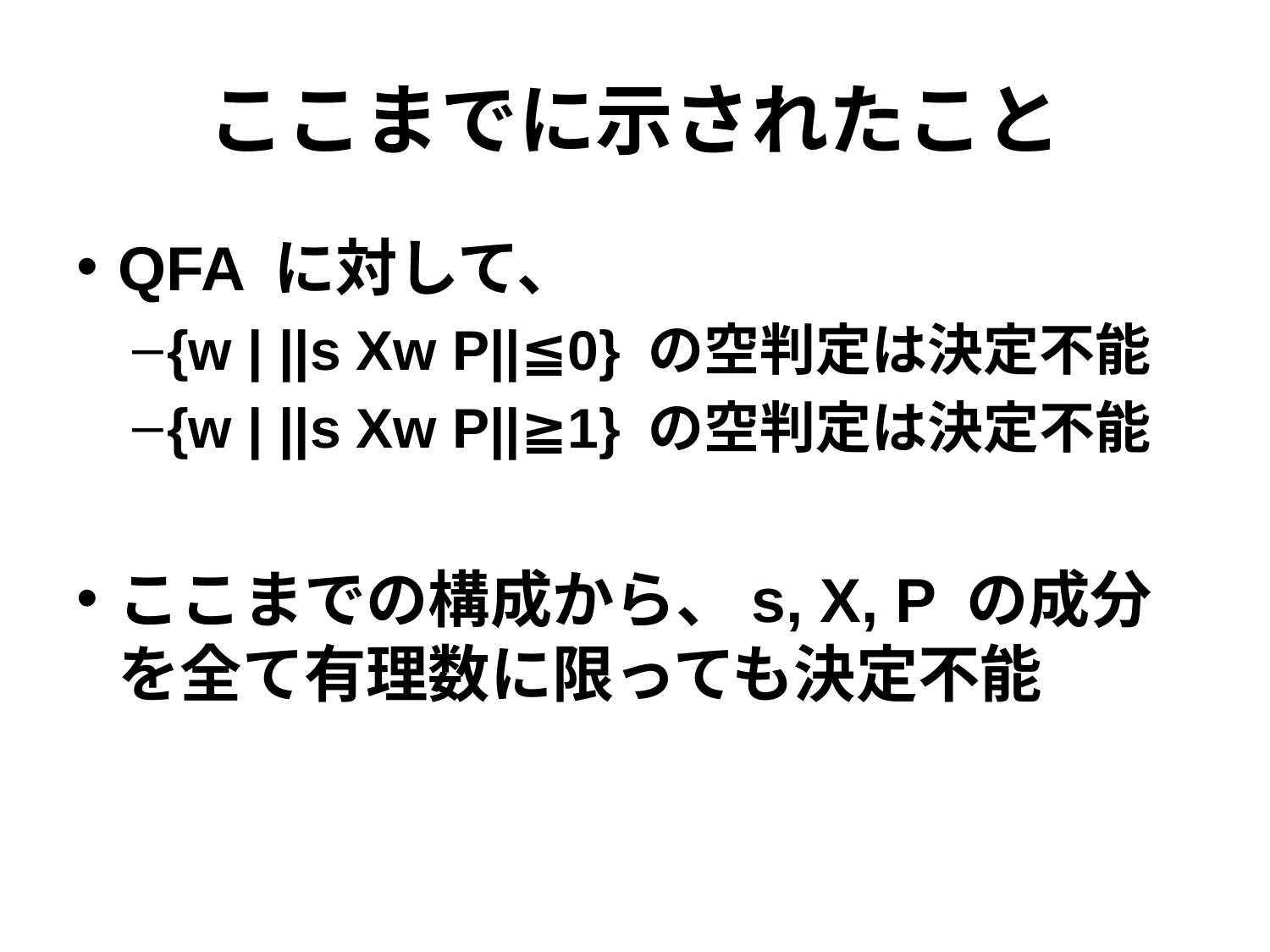

# ここまでに示されたこと
QFA に対して、
{w | ||s Xw P||≦0} の空判定は決定不能
{w | ||s Xw P||≧1} の空判定は決定不能

ここまでの構成から、s, X, P の成分を全て有理数に限っても決定不能